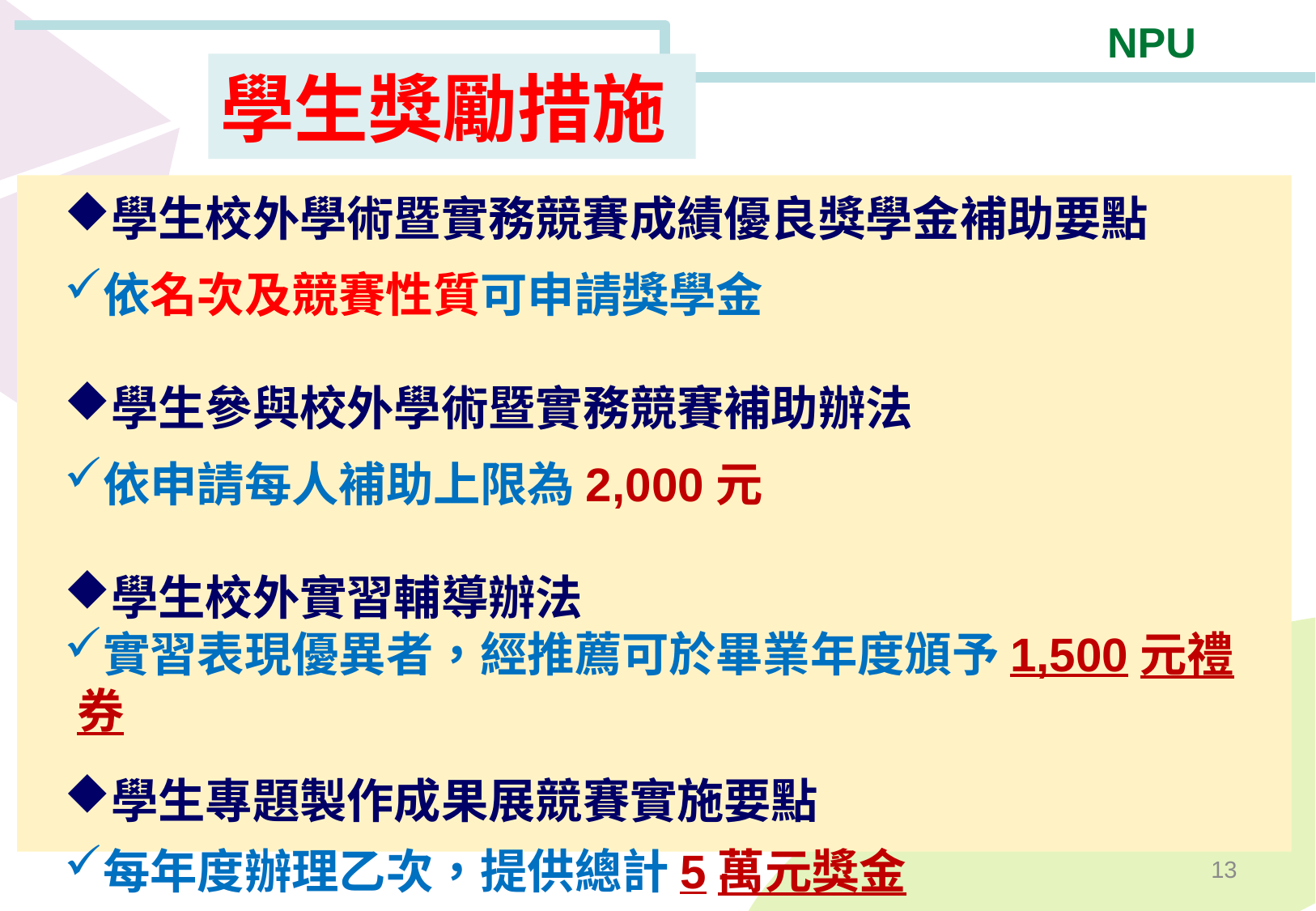

# 學生獎勵措施
學生校外學術暨實務競賽成績優良獎學金補助要點
依名次及競賽性質可申請獎學金
學生參與校外學術暨實務競賽補助辦法
依申請每人補助上限為2,000元
學生校外實習輔導辦法
實習表現優異者，經推薦可於畢業年度頒予1,500元禮券

學生專題製作成果展競賽實施要點
每年度辦理乙次，提供總計5萬元獎金

13